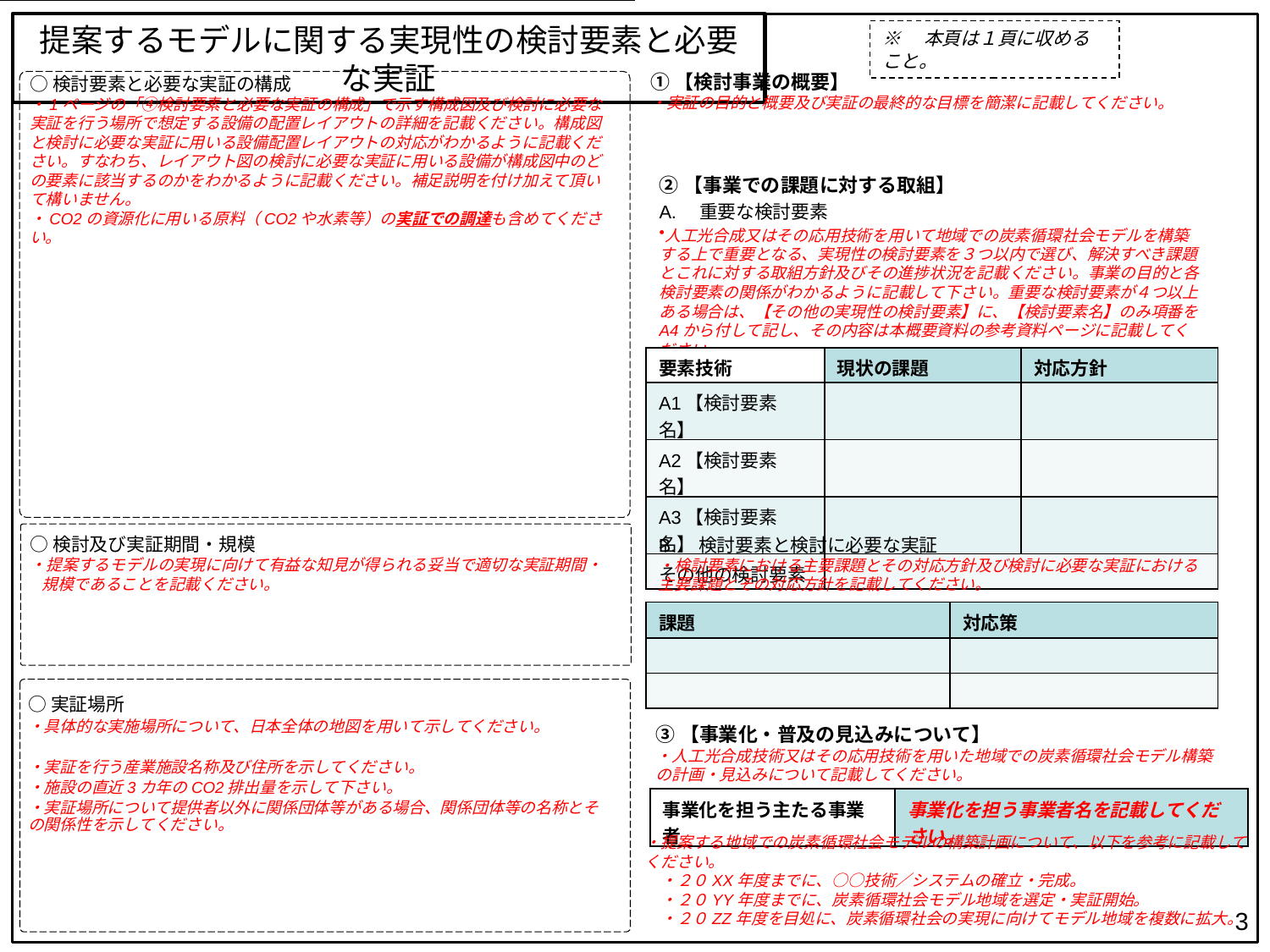

提案するモデルに関する実現性の検討要素と必要な実証
※　本頁は１頁に収めること。

①【検討事業の概要】
・実証の目的と概要及び実証の最終的な目標を簡潔に記載してください。

○検討要素と必要な実証の構成
・1ページの「④検討要素と必要な実証の構成」で示す構成図及び検討に必要な実証を行う場所で想定する設備の配置レイアウトの詳細を記載ください。構成図と検討に必要な実証に用いる設備配置レイアウトの対応がわかるように記載ください。すなわち、レイアウト図の検討に必要な実証に用いる設備が構成図中のどの要素に該当するのかをわかるように記載ください。補足説明を付け加えて頂いて構いません。
・CO2の資源化に用いる原料（CO2や水素等）の実証での調達も含めてください。

②【事業での課題に対する取組】
A.　重要な検討要素
人工光合成又はその応用技術を用いて地域での炭素循環社会モデルを構築する上で重要となる、実現性の検討要素を３つ以内で選び、解決すべき課題とこれに対する取組方針及びその進捗状況を記載ください。事業の目的と各検討要素の関係がわかるように記載して下さい。重要な検討要素が４つ以上ある場合は、【その他の実現性の検討要素】に、【検討要素名】のみ項番をA4から付して記し、その内容は本概要資料の参考資料ページに記載してください。
| 要素技術 | 現状の課題 | 対応方針 |
| --- | --- | --- |
| A1【検討要素名】 |  |  |
| A2【検討要素名】 |  |  |
| A3【検討要素名】 |  |  |
| その他の検討要素 |  |  |

○検討及び実証期間・規模
・提案するモデルの実現に向けて有益な知見が得られる妥当で適切な実証期間・規模であることを記載ください。
B.　検討要素と検討に必要な実証
・検討要素における主要課題とその対応方針及び検討に必要な実証における主要課題とその対応方針を記載してください。
| 課題 | 対応策 |
| --- | --- |
|  |  |
|  |  |

○実証場所
・具体的な実施場所について、日本全体の地図を用いて示してください。

・実証を行う産業施設名称及び住所を示してください。
・施設の直近3カ年のCO2排出量を示して下さい。
・実証場所について提供者以外に関係団体等がある場合、関係団体等の名称とその関係性を示してください。

③【事業化・普及の見込みについて】
・人工光合成技術又はその応用技術を用いた地域での炭素循環社会モデル構築の計画・見込みについて記載してください。
| 事業化を担う主たる事業者 | 事業化を担う事業者名を記載してください。 |
| --- | --- |
・提案する地域での炭素循環社会モデルの構築計画について、以下を参考に記載してください。
　・２０XX年度までに、○○技術／システムの確立・完成。
　・２０YY年度までに、炭素循環社会モデル地域を選定・実証開始。
　・２０ZZ年度を目処に、炭素循環社会の実現に向けてモデル地域を複数に拡大。
3